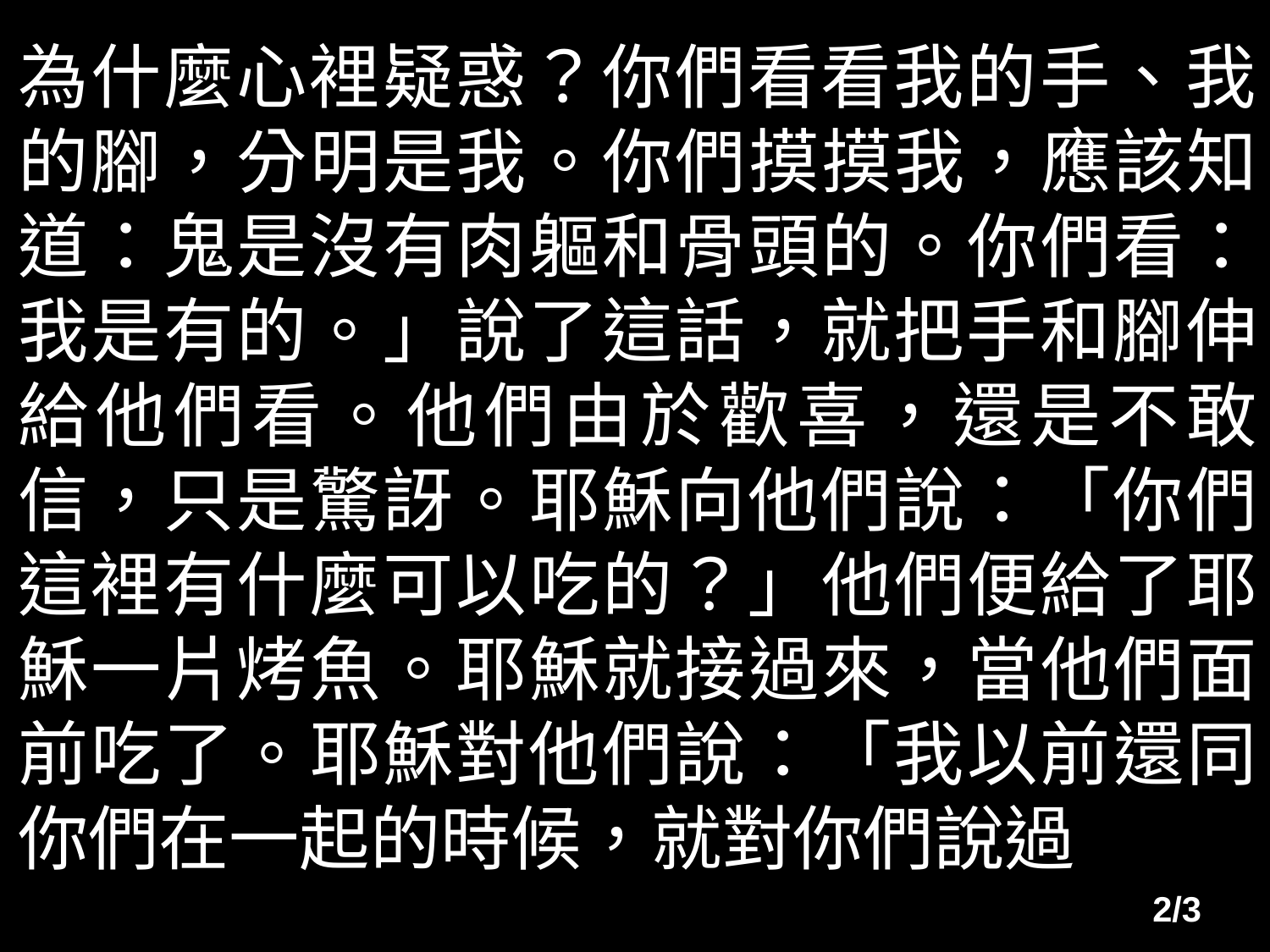

為什麼心裡疑惑？你們看看我的手、我的腳，分明是我。你們摸摸我，應該知道：鬼是沒有肉軀和骨頭的。你們看：我是有的。」說了這話，就把手和腳伸給他們看。他們由於歡喜，還是不敢信，只是驚訝。耶穌向他們說：「你們這裡有什麼可以吃的？」他們便給了耶穌一片烤魚。耶穌就接過來，當他們面前吃了。耶穌對他們說：「我以前還同你們在一起的時候，就對你們說過
2/3